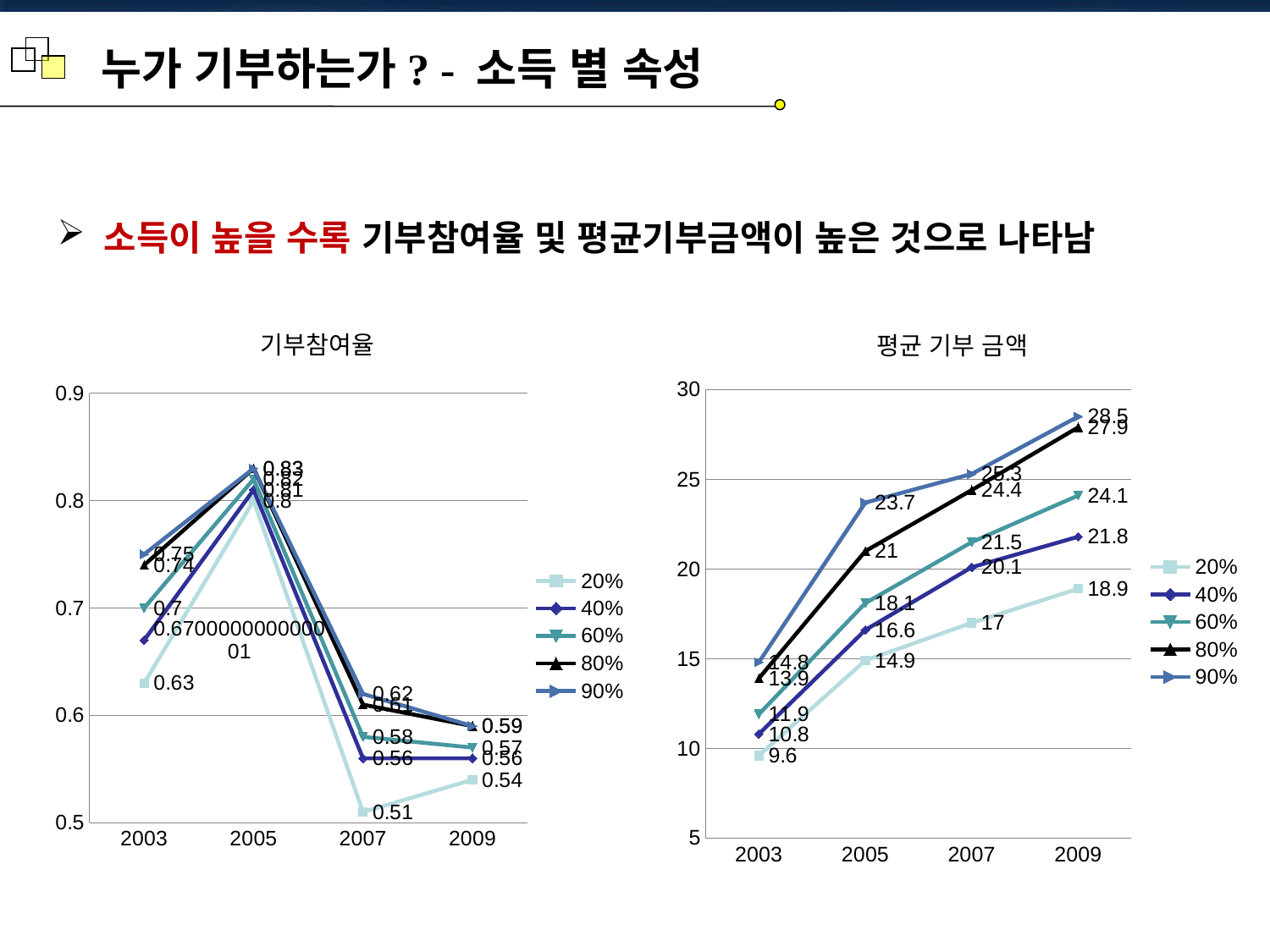

누가 기부하는가? - 소득 별 속성
 소득이 높을 수록 기부참여율 및 평균기부금액이 높은 것으로 나타남

기부참여율
평균 기부 금액

### Chart

| Category | 20% | 40% | 60% | 80% | 90% |
|---|---|---|---|---|---|
| 2003 | 9.6 | 10.8 | 11.9 | 13.9 | 14.8 |
| 2005 | 14.9 | 16.6 | 18.1 | 21.0 | 23.7 |
| 2007 | 17.0 | 20.1 | 21.5 | 24.4 | 25.3 |
| 2009 | 18.9 | 21.8 | 24.1 | 27.9 | 28.5 |

### Chart

| Category | 20% | 40% | 60% | 80% | 90% |
|---|---|---|---|---|---|
| 2003 | 0.6300000000000004 | 0.6700000000000007 | 0.7000000000000004 | 0.7400000000000004 | 0.7500000000000004 |
| 2005 | 0.8 | 0.81 | 0.8200000000000004 | 0.8300000000000004 | 0.8300000000000004 |
| 2007 | 0.51 | 0.56 | 0.5800000000000001 | 0.6100000000000004 | 0.6200000000000004 |
| 2009 | 0.54 | 0.56 | 0.57 | 0.59 | 0.59 |